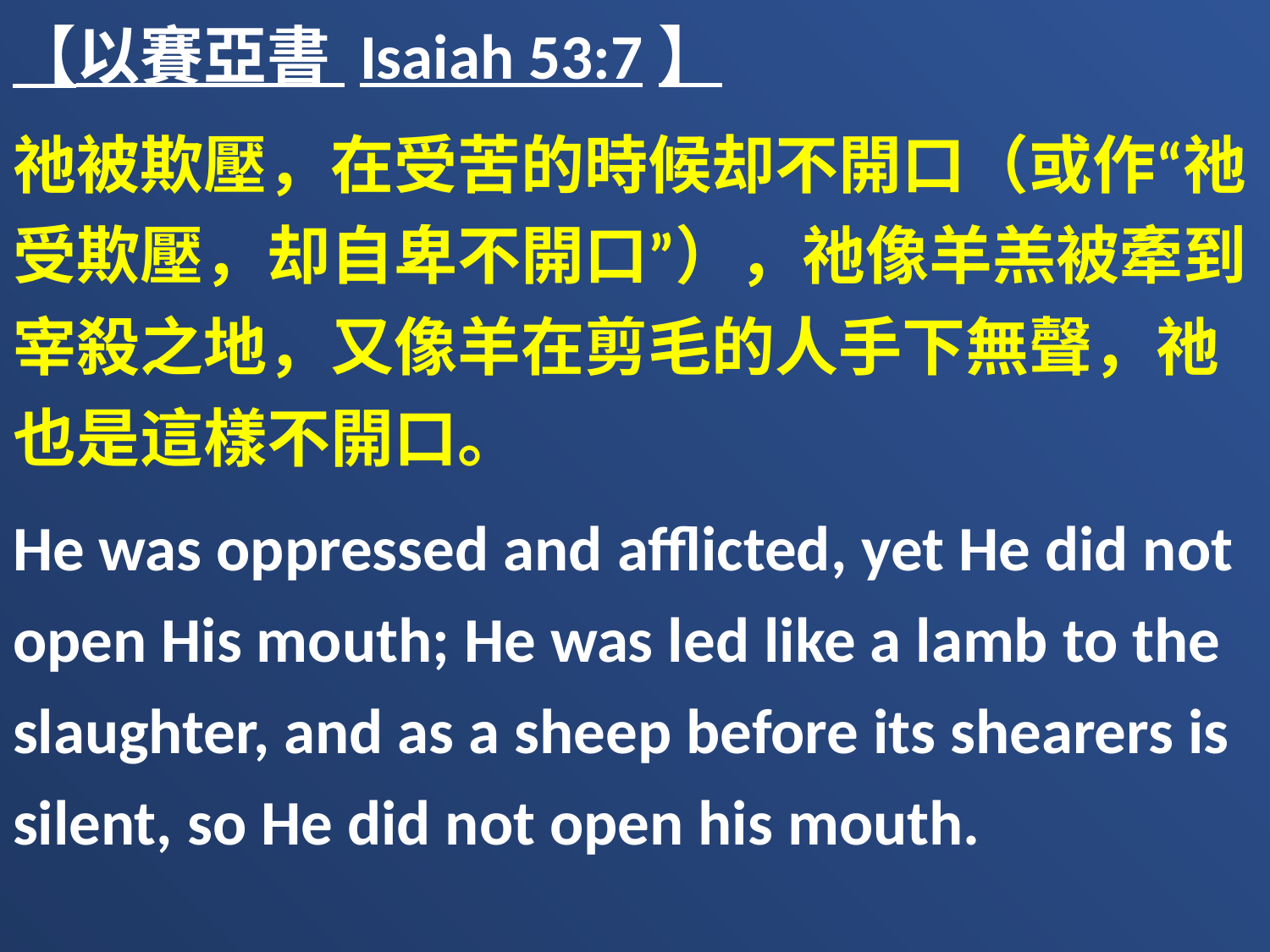

【以賽亞書 Isaiah 53:7】
祂被欺壓，在受苦的時候却不開口（或作“祂受欺壓，却自卑不開口”），祂像羊羔被牽到宰殺之地，又像羊在剪毛的人手下無聲，祂也是這樣不開口。
He was oppressed and afflicted, yet He did not open His mouth; He was led like a lamb to the slaughter, and as a sheep before its shearers is silent, so He did not open his mouth.